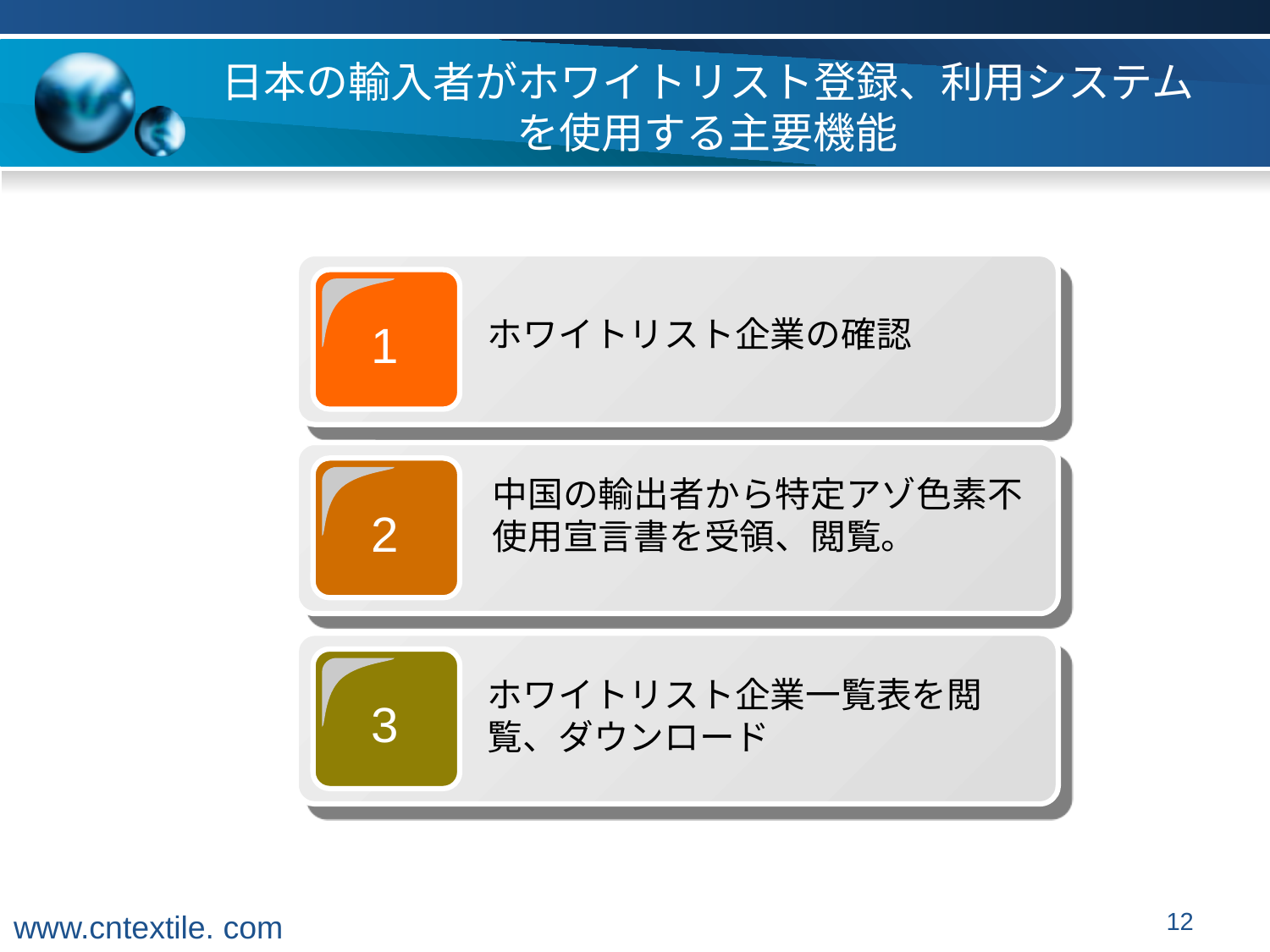

# 日本の輸入者がホワイトリスト登録、利用システム を使用する主要機能

ホワイトリスト企業の確認
1

中国の輸出者から特定アゾ色素不使用宣言書を受領、閲覧。

2

ホワイトリスト企業一覧表を閲覧、ダウンロード
3
12
www.cntextile. com